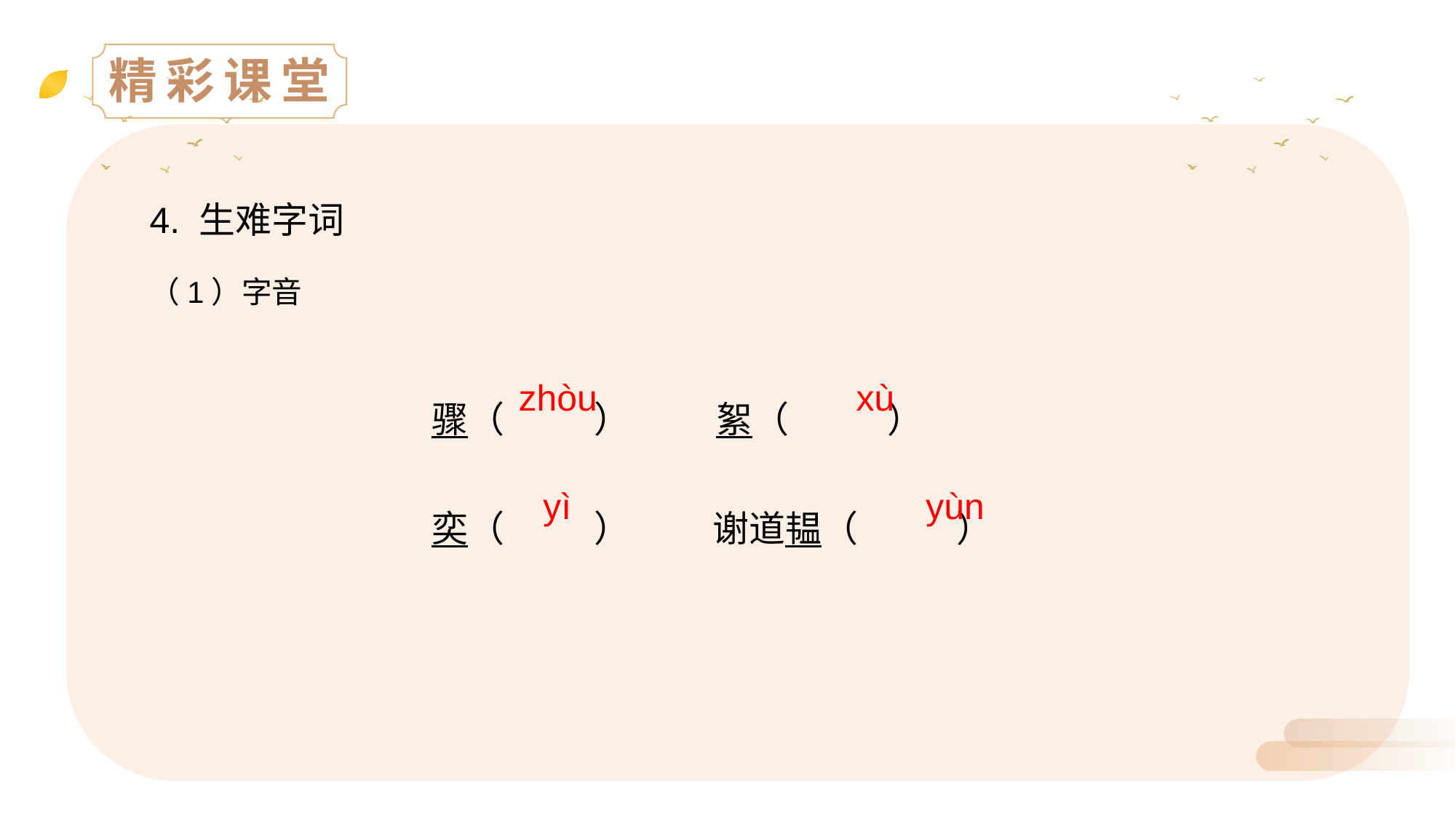

精彩课堂

4. 生难字词
（1）字音
骤（           ）      　絮（            ）
奕（           ）          谢道韫（            ）
xù
zhòu
yùn
yì